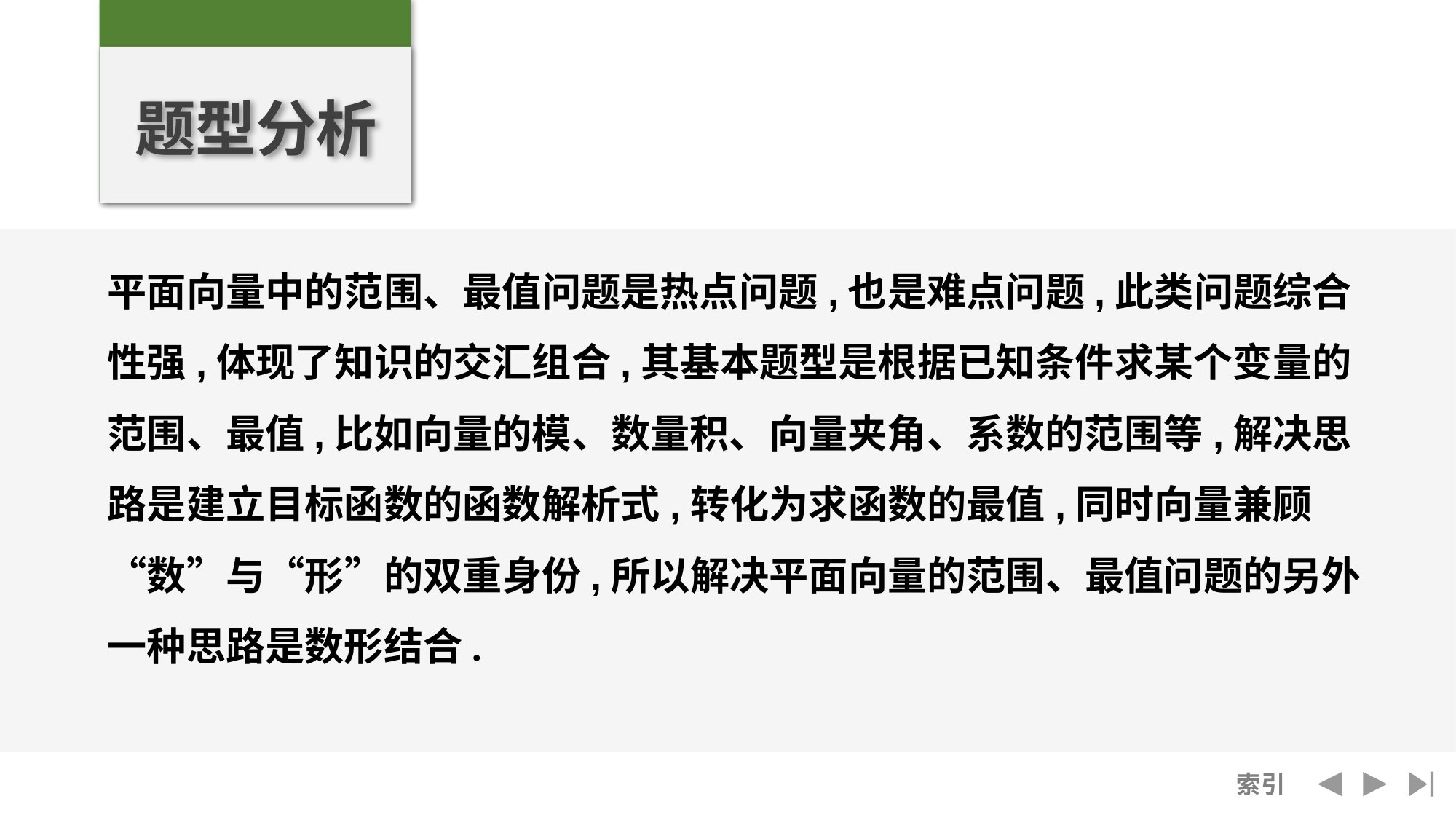

平面向量中的范围、最值问题是热点问题,也是难点问题,此类问题综合性强,体现了知识的交汇组合,其基本题型是根据已知条件求某个变量的范围、最值,比如向量的模、数量积、向量夹角、系数的范围等,解决思路是建立目标函数的函数解析式,转化为求函数的最值,同时向量兼顾“数”与“形”的双重身份,所以解决平面向量的范围、最值问题的另外一种思路是数形结合.